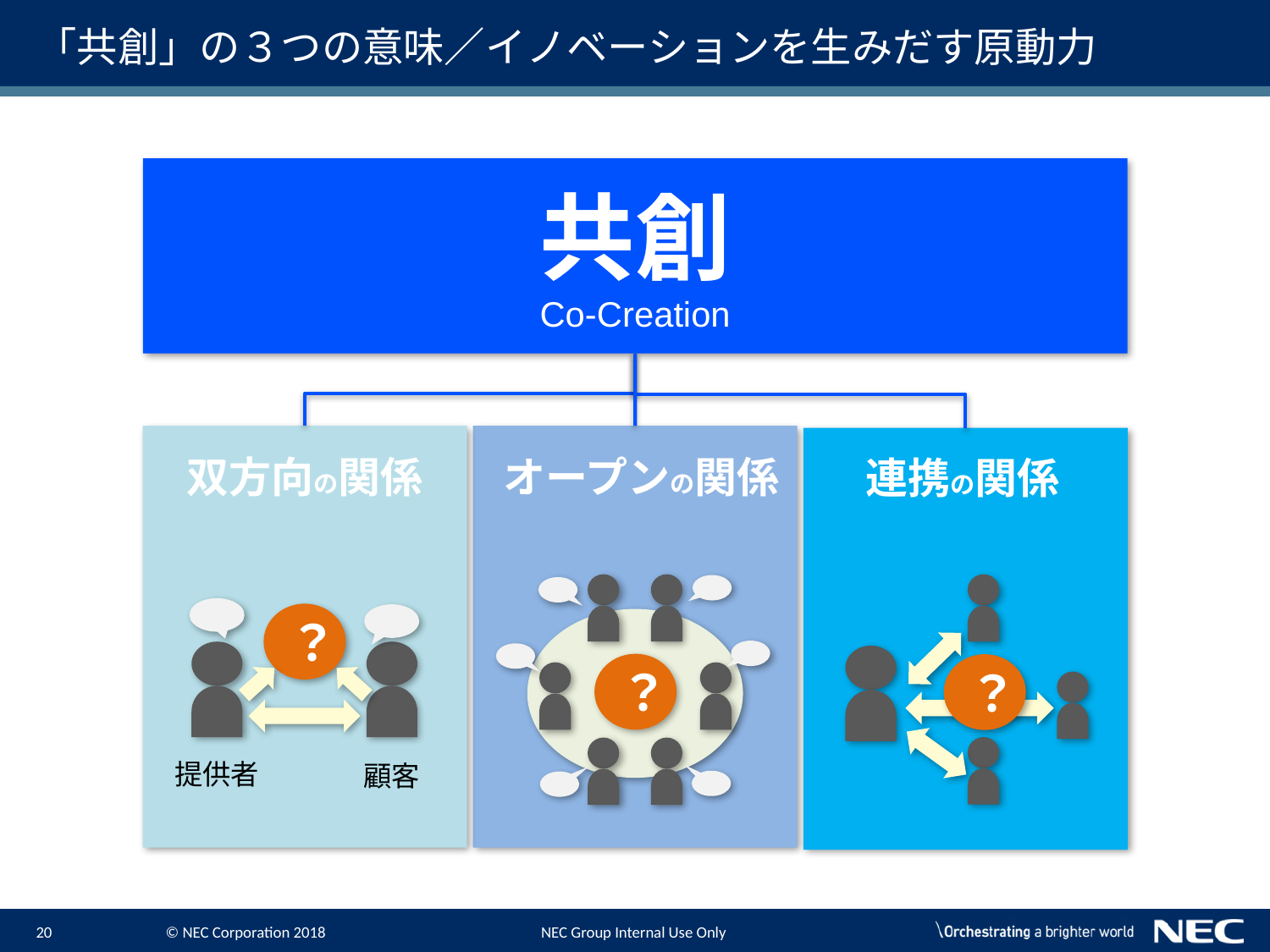

# 「共創」の３つの意味／イノベーションを生みだす原動力
共創
Co-Creation

双方向の関係
オープンの関係
連携の関係

？

？
？

提供者
顧客